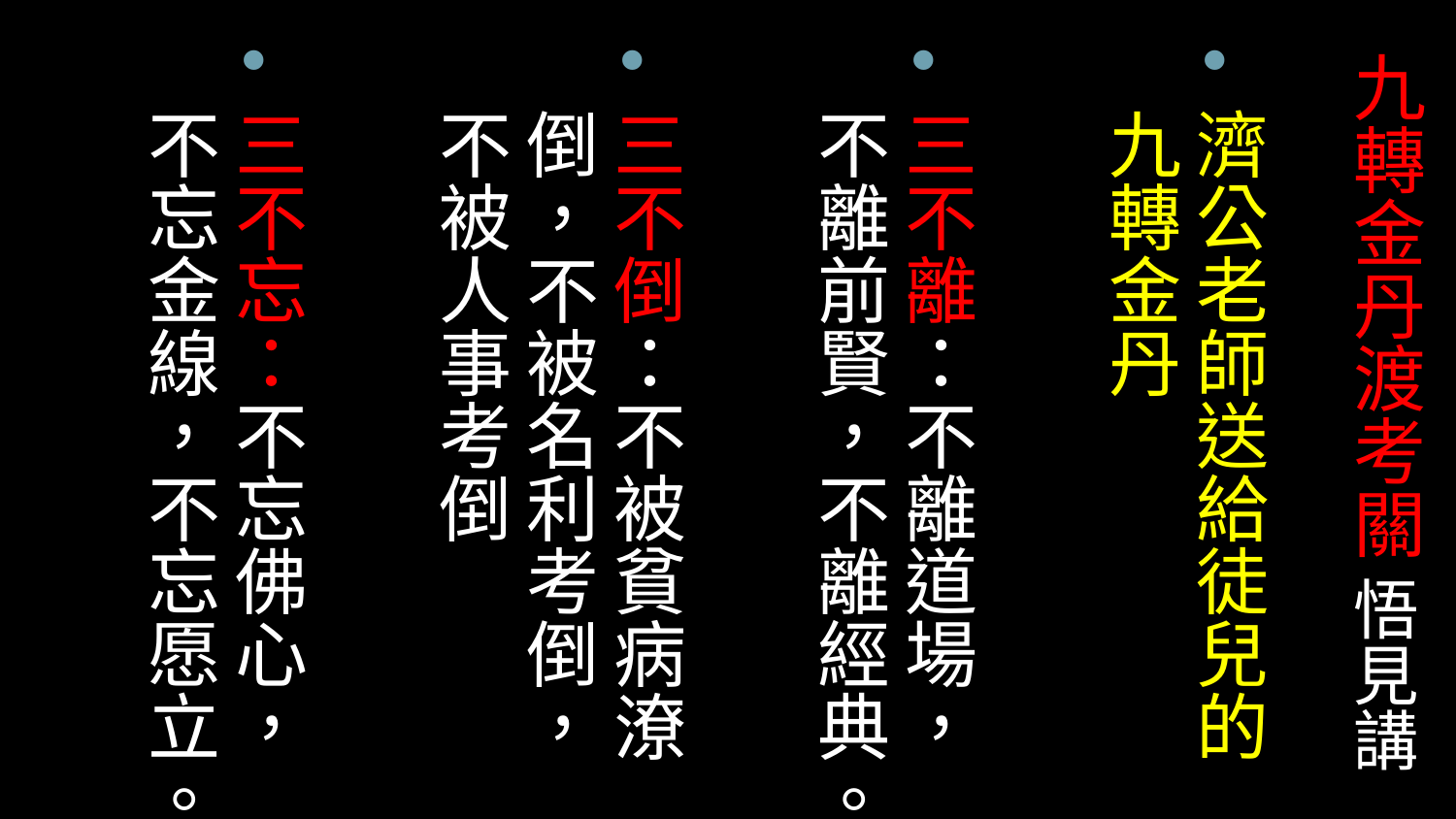

# 九轉金丹渡考關 悟見講
濟公老師送給徒兒的九轉金丹

三不離：不離道場，不離前賢，不離經典。

三不倒：不被貧病潦倒，不被名利考倒，不被人事考倒

三不忘：不忘佛心，不忘金線，不忘愿立。